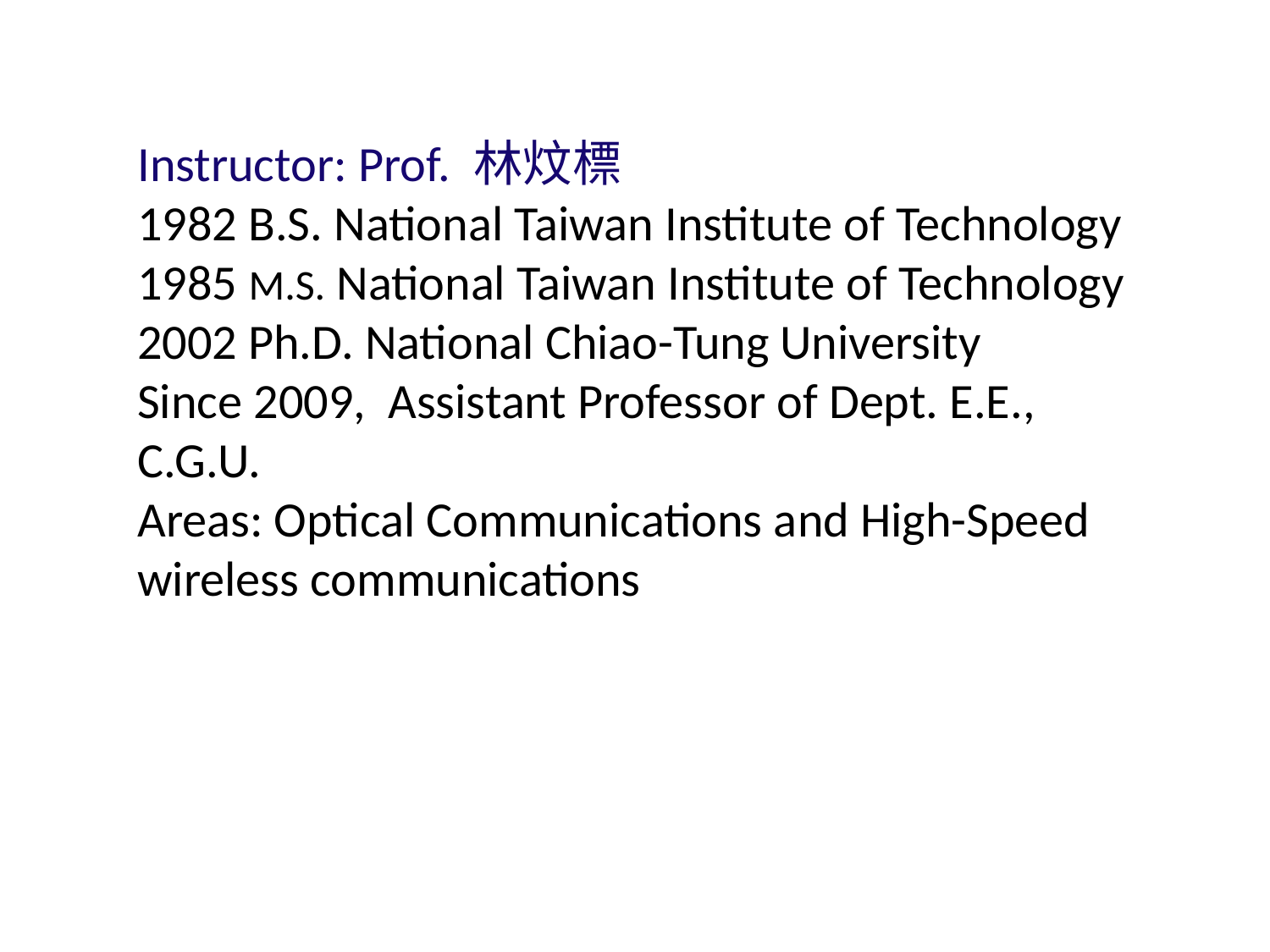

Instructor: Prof. 林炆標
1982 B.S. National Taiwan Institute of Technology
1985 M.S. National Taiwan Institute of Technology
2002 Ph.D. National Chiao-Tung University
Since 2009,  Assistant Professor of Dept. E.E., C.G.U.
Areas: Optical Communications and High-Speed wireless communications